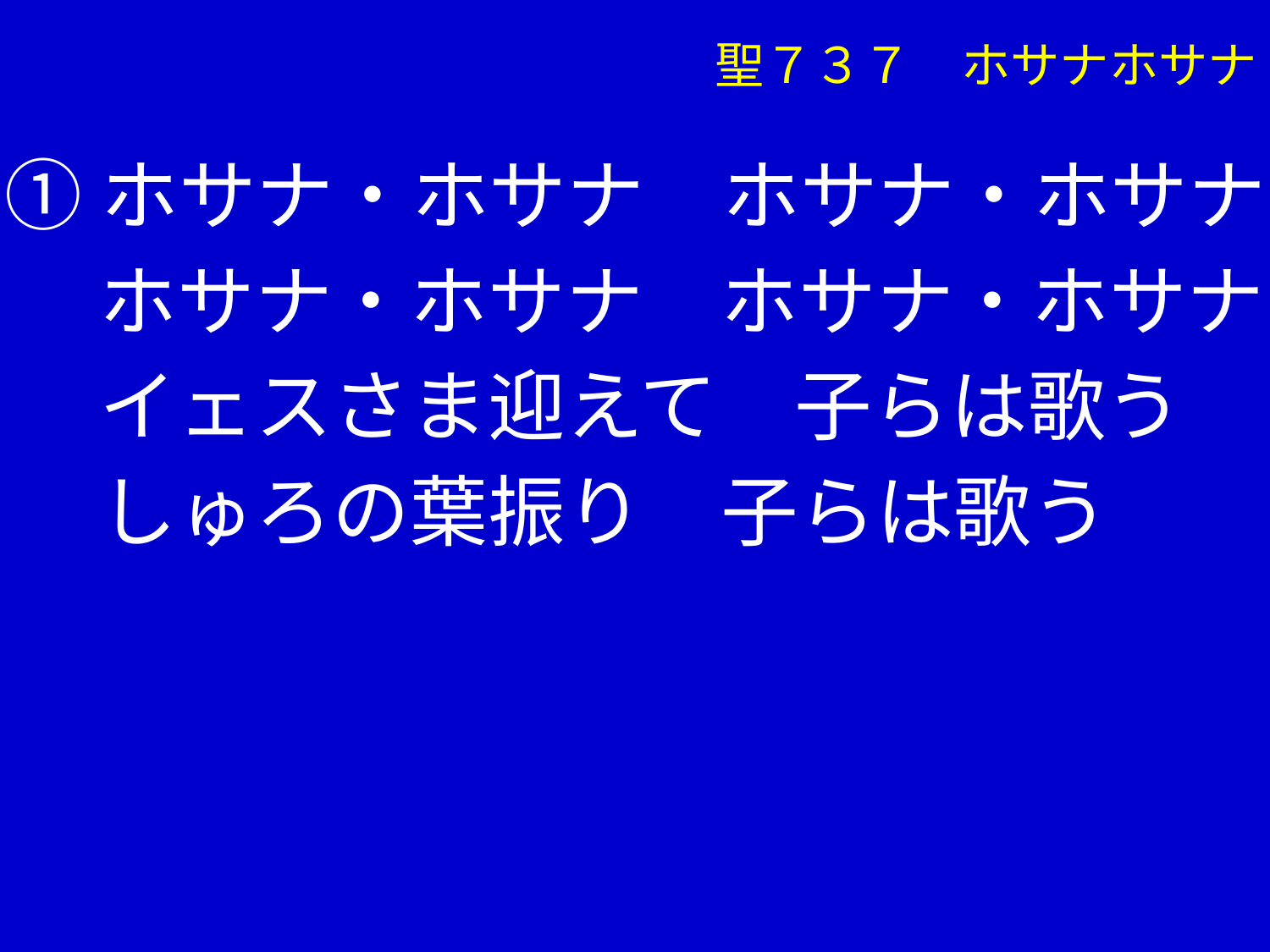

聖７３７　ホサナホサナ
①ホサナ・ホサナ　ホサナ・ホサナ
　 ホサナ・ホサナ　ホサナ・ホサナ
　 イェスさま迎えて　子らは歌う
　 しゅろの葉振り　子らは歌う